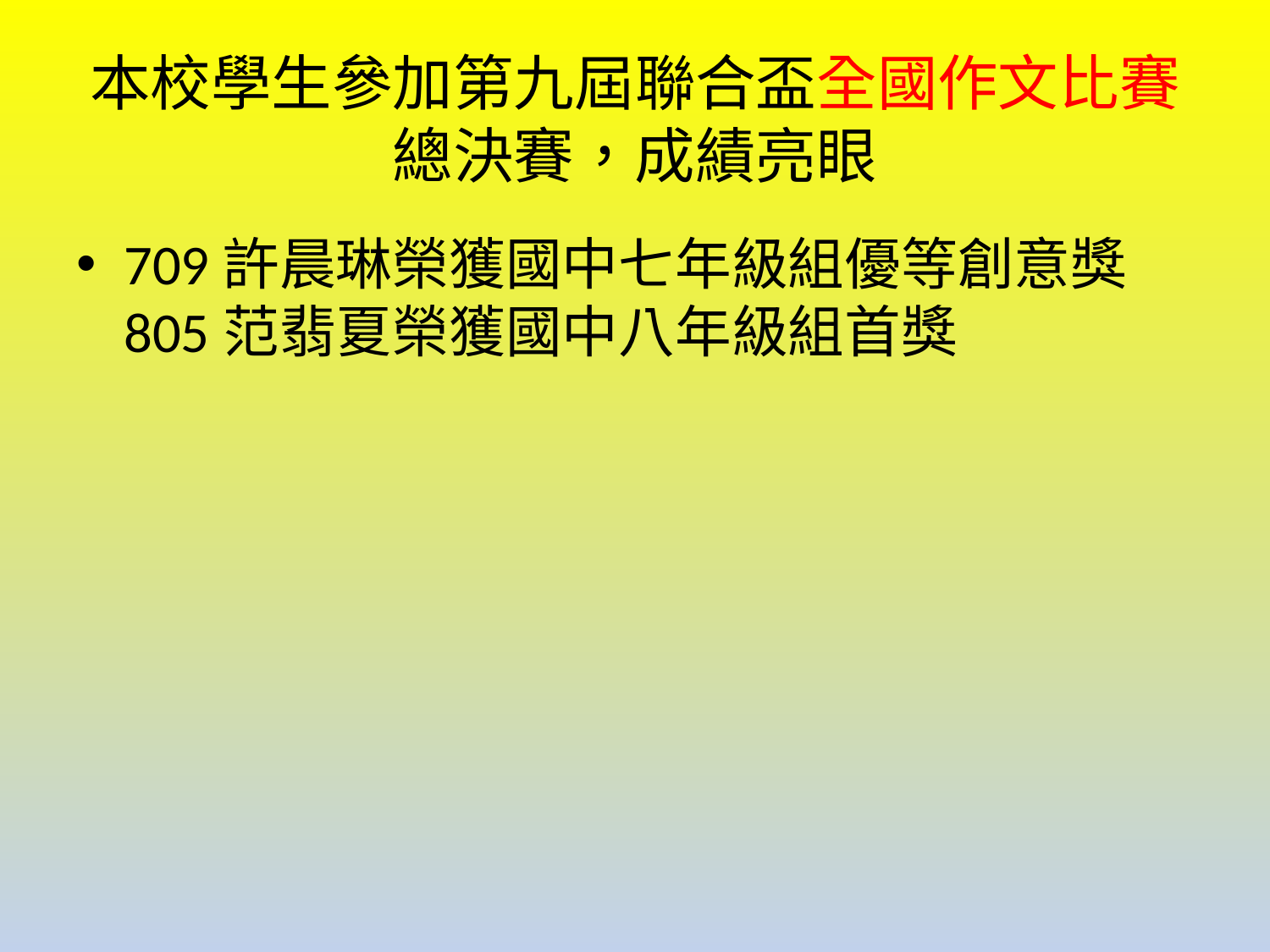

# 本校學生參加第九屆聯合盃全國作文比賽總決賽，成績亮眼
709許晨琳榮獲國中七年級組優等創意獎
805范翡夏榮獲國中八年級組首獎